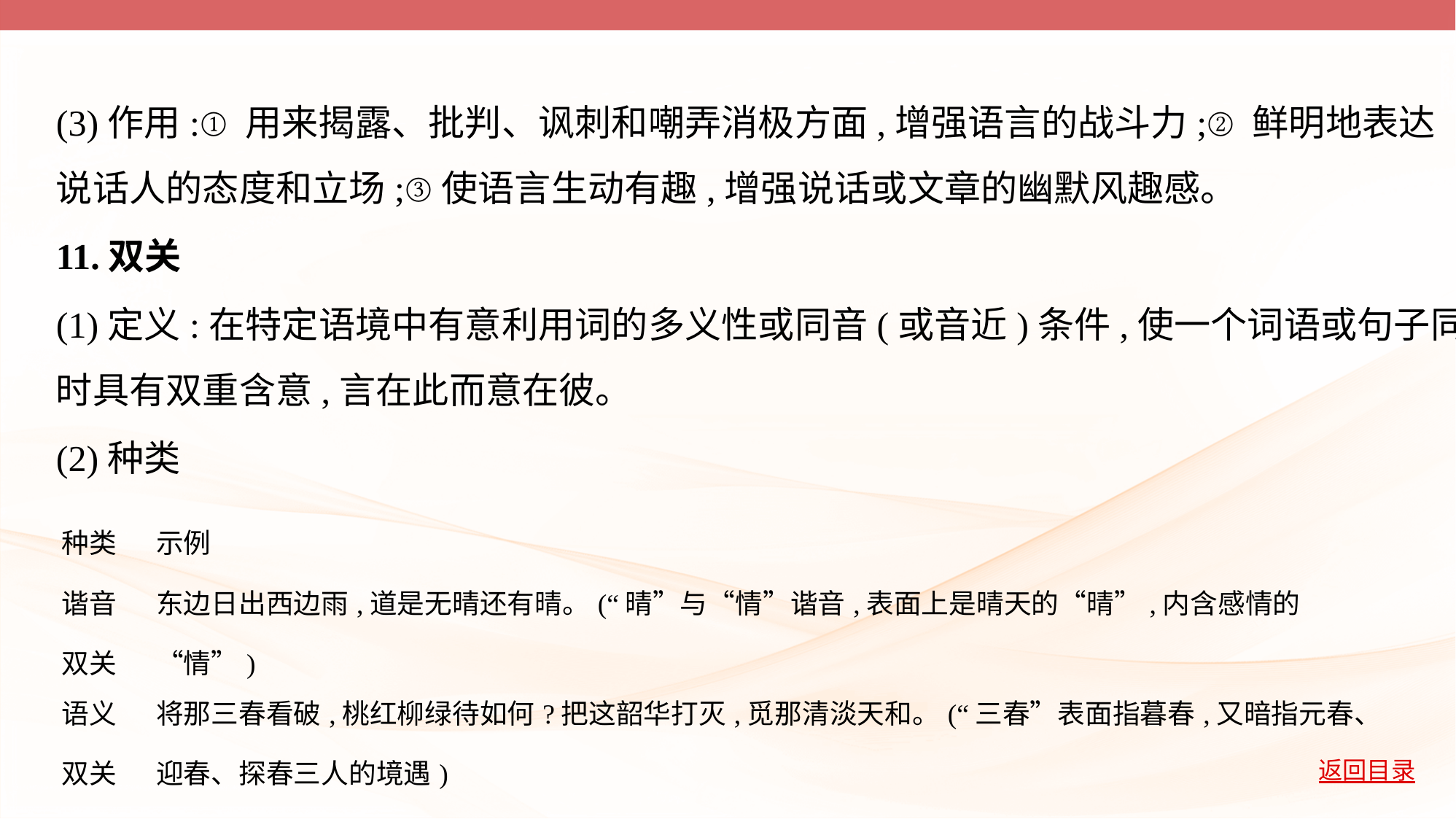

(3)作用:①用来揭露、批判、讽刺和嘲弄消极方面,增强语言的战斗力;②鲜明地表达
说话人的态度和立场;③使语言生动有趣,增强说话或文章的幽默风趣感。
11.双关
(1)定义:在特定语境中有意利用词的多义性或同音(或音近)条件,使一个词语或句子同
时具有双重含意,言在此而意在彼。
(2)种类
| 种类 | 示例 |
| --- | --- |
| 谐音 双关 | 东边日出西边雨,道是无晴还有晴。(“晴”与“情”谐音,表面上是晴天的“晴”,内含感情的“情”) |
| 语义 双关 | 将那三春看破,桃红柳绿待如何?把这韶华打灭,觅那清淡天和。(“三春”表面指暮春,又暗指元春、迎春、探春三人的境遇) |